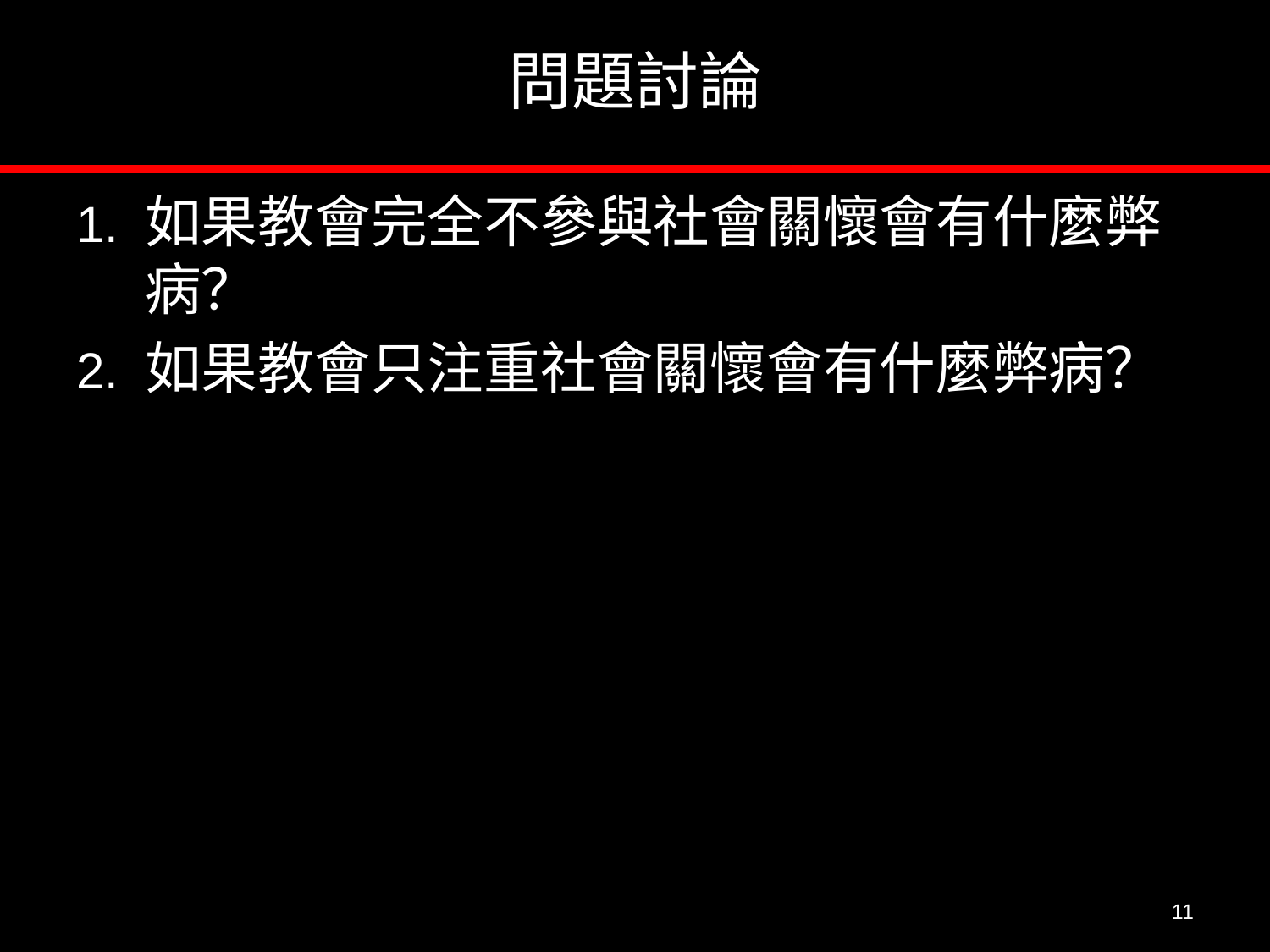

# 問題討論
如果教會完全不參與社會關懷會有什麼弊病？
如果教會只注重社會關懷會有什麼弊病？

11